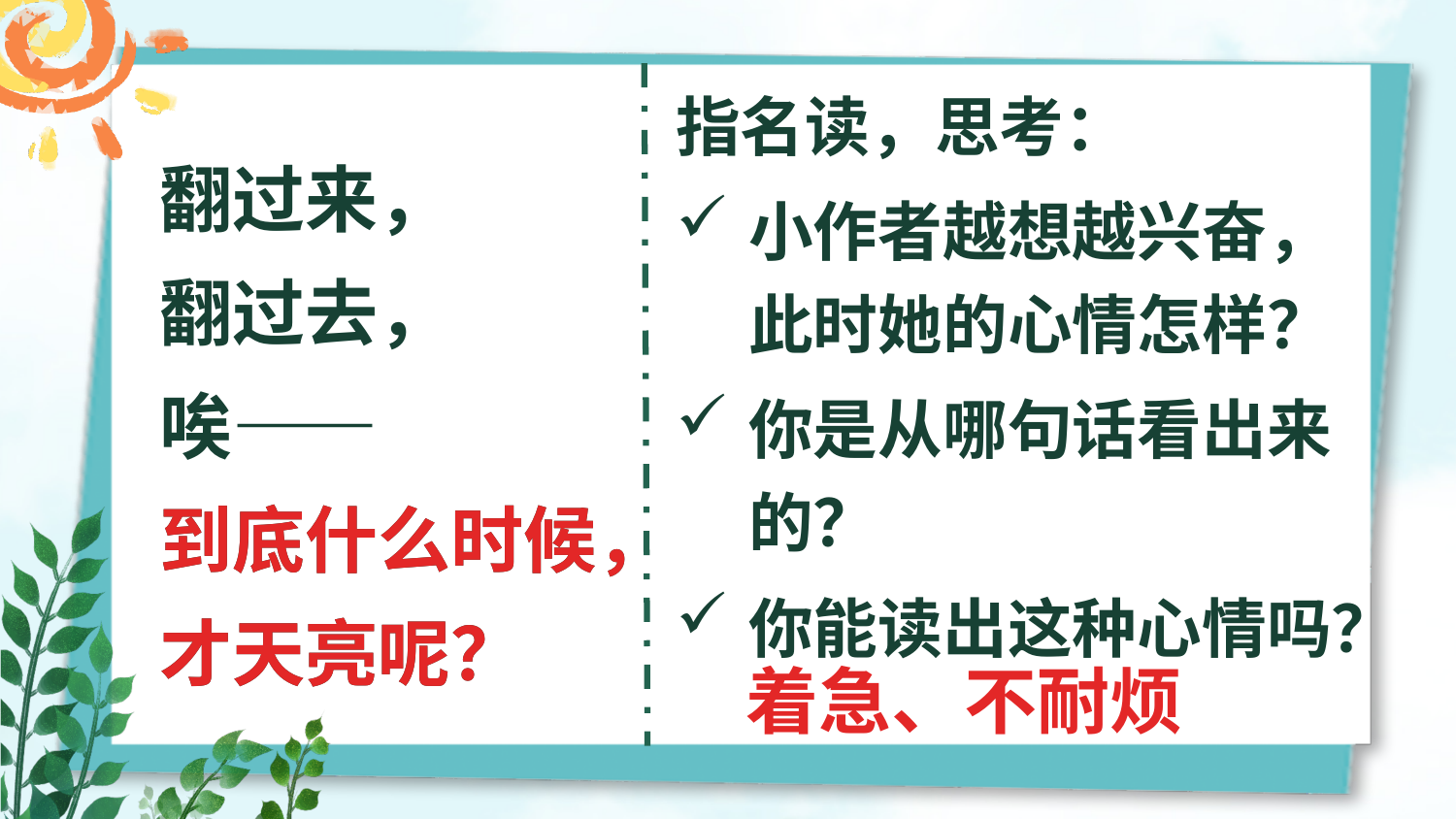

指名读，思考：
小作者越想越兴奋，此时她的心情怎样？
你是从哪句话看出来的？
你能读出这种心情吗？
翻过来，
翻过去，
唉——
到底什么时候，
才天亮呢？
到底什么时候，
才天亮呢？
着急、不耐烦